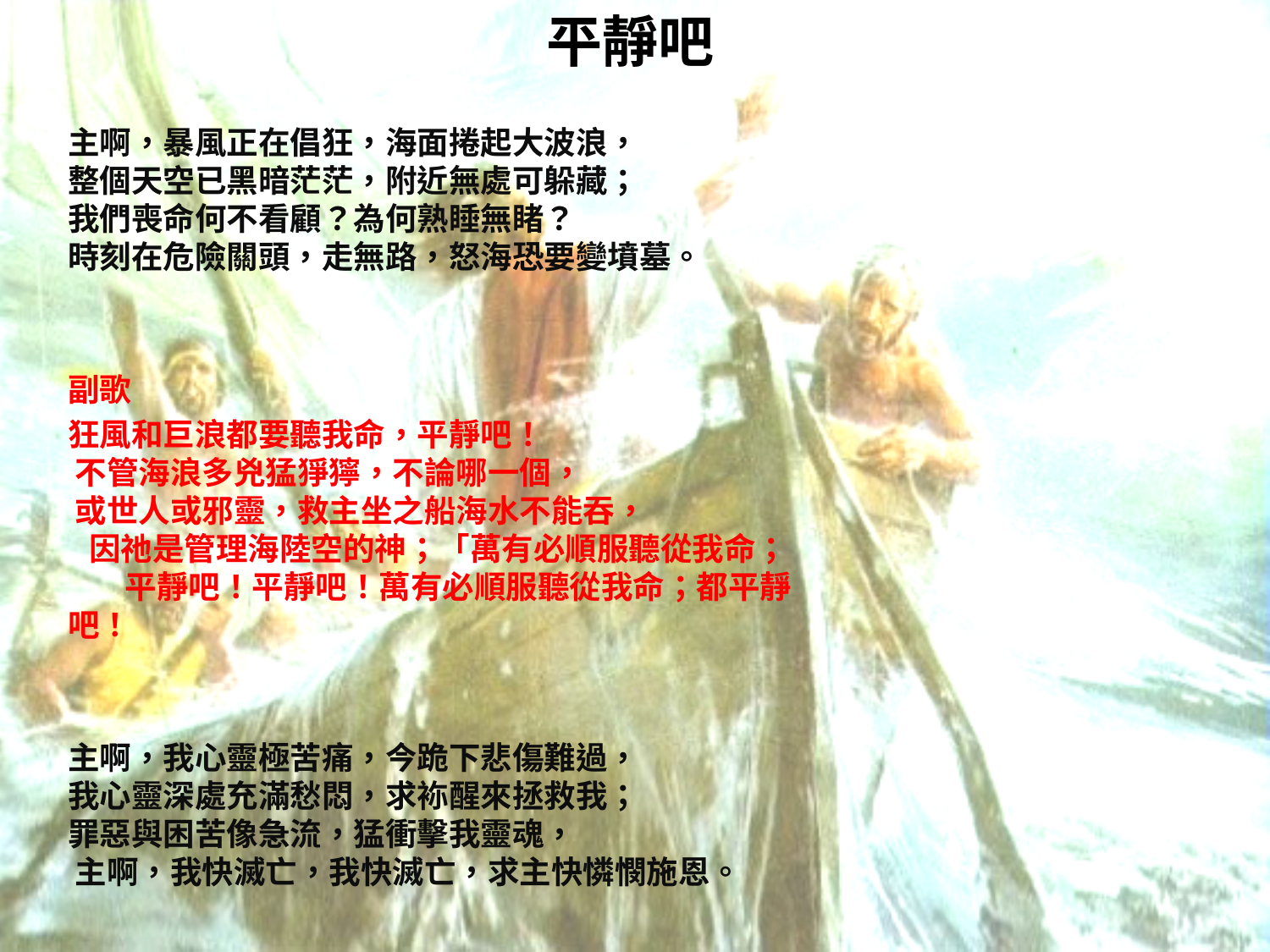

# 平靜吧
主啊，暴風正在倡狂，海面捲起大波浪，                       整個天空已黑暗茫茫，附近無處可躲藏；                       我們喪命何不看顧？為何熟睡無睹？                                 時刻在危險關頭，走無路，怒海恐要變墳墓。

副歌
狂風和巨浪都要聽我命，平靜吧！                                       不管海浪多兇猛猙獰，不論哪一個，                                 或世人或邪靈，救主坐之船海水不能吞，                           因祂是管理海陸空的神；「萬有必順服聽從我命；            平靜吧！平靜吧！萬有必順服聽從我命；都平靜吧！

主啊，我心靈極苦痛，今跪下悲傷難過，                         我心靈深處充滿愁悶，求袮醒來拯救我；                    罪惡與困苦像急流，猛衝擊我靈魂，                                  主啊，我快滅亡，我快滅亡，求主快憐憫施恩。